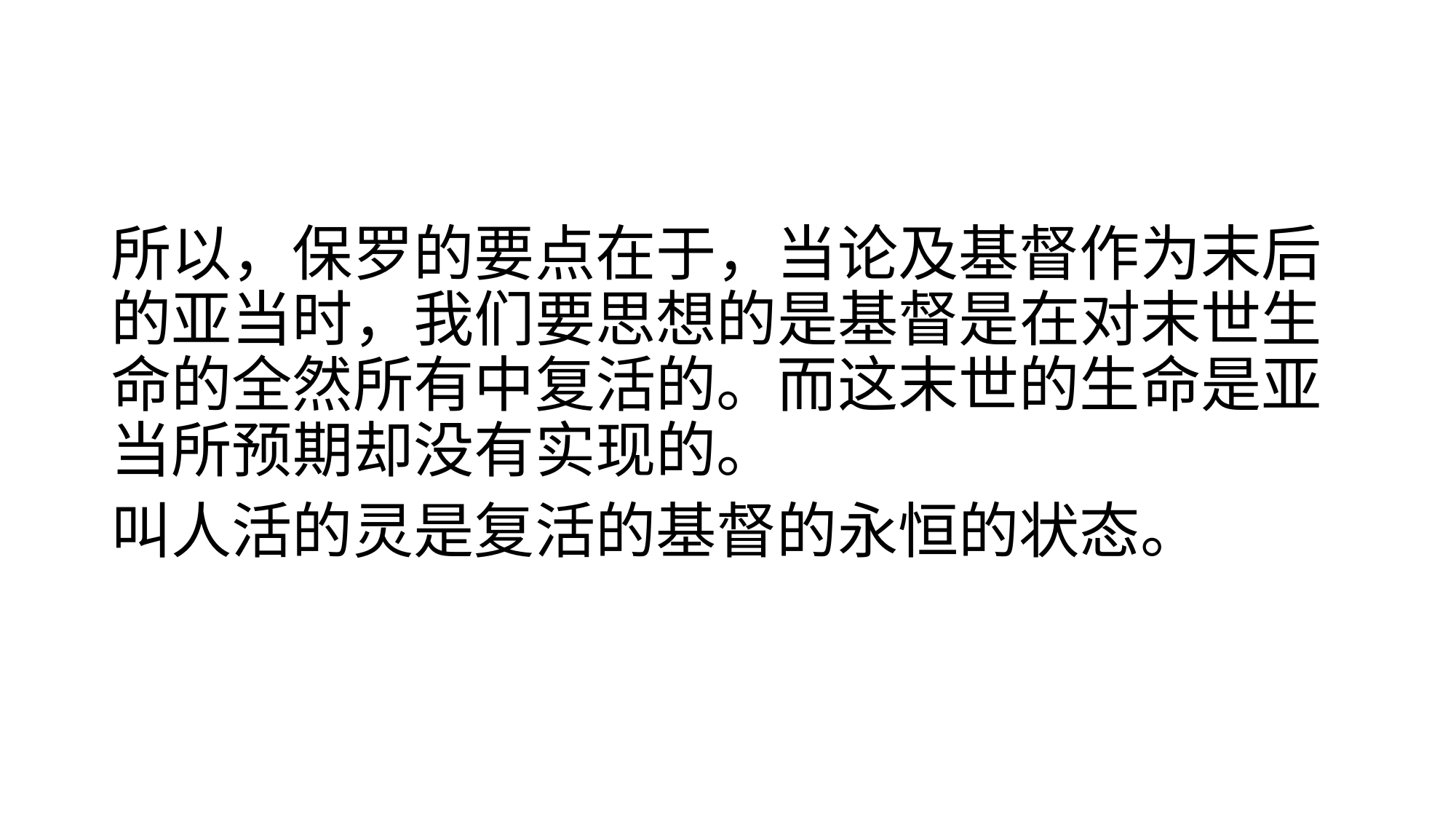

#
所以，保罗的要点在于，当论及基督作为末后的亚当时，我们要思想的是基督是在对末世生命的全然所有中复活的。而这末世的生命是亚当所预期却没有实现的。
叫人活的灵是复活的基督的永恒的状态。